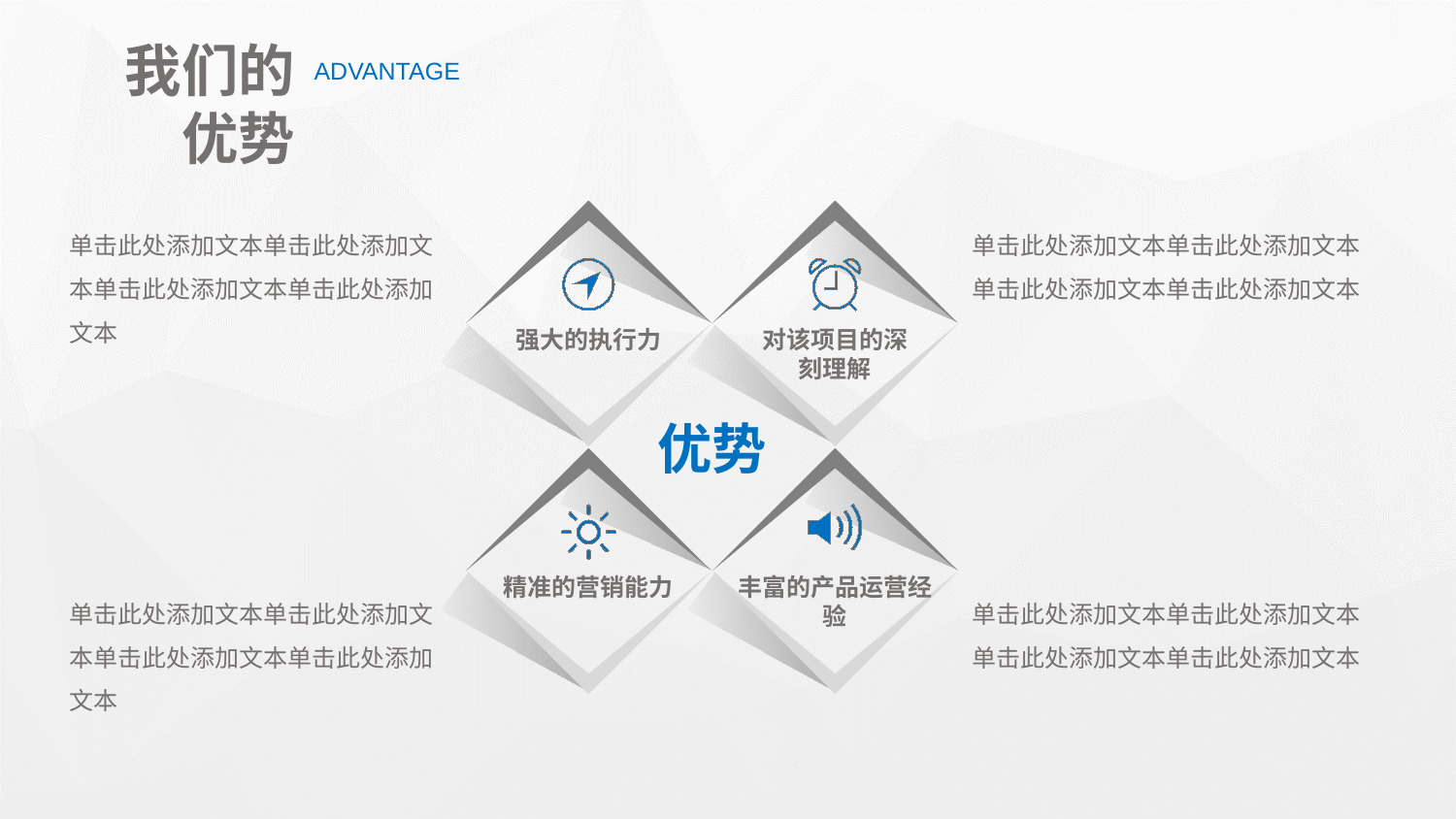

我们的
优势
ADVANTAGE

单击此处添加文本单击此处添加文本单击此处添加文本单击此处添加文本
单击此处添加文本单击此处添加文本单击此处添加文本单击此处添加文本

对该项目的深
刻理解
强大的执行力

优势

精准的营销能力
丰富的产品运营经验

单击此处添加文本单击此处添加文本单击此处添加文本单击此处添加文本
单击此处添加文本单击此处添加文本单击此处添加文本单击此处添加文本